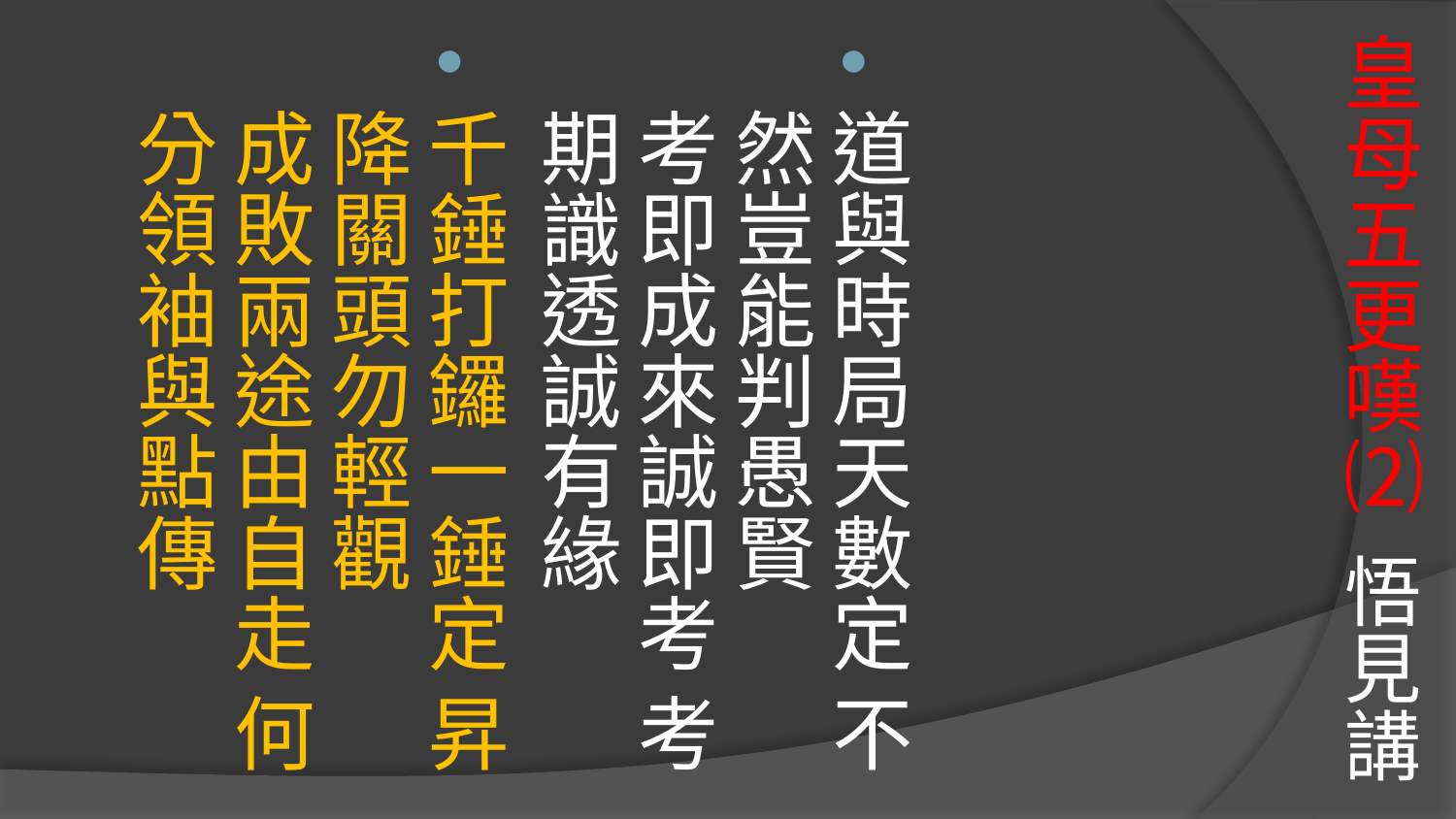

# 皇母五更嘆⑵  悟見講
道與時局天數定 不然豈能判愚賢
考即成來誠即考 考期識透誠有緣
千錘打鑼一錘定 昇降關頭勿輕觀
成敗兩途由自走 何分領袖與點傳